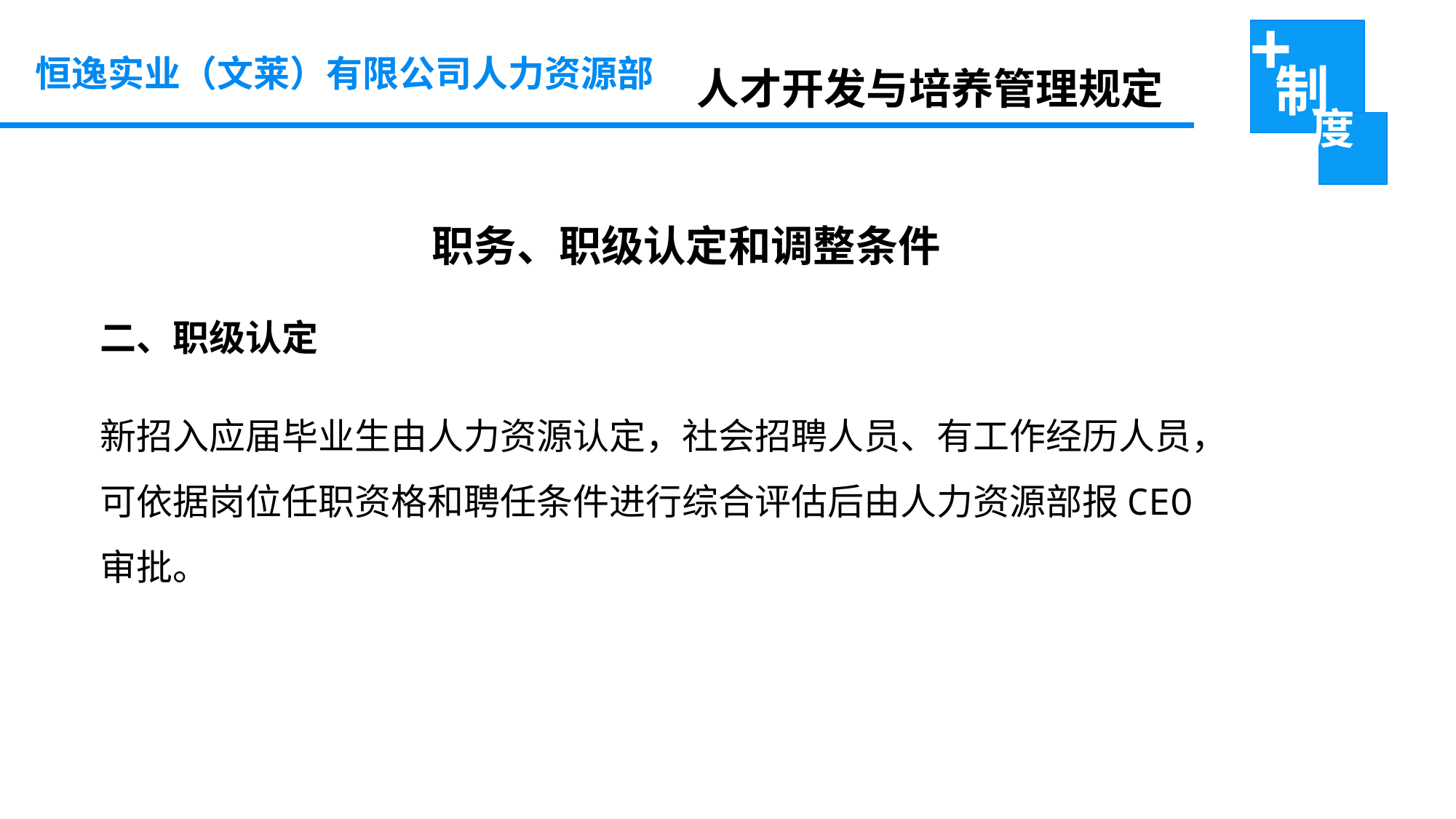

恒逸实业（文莱）有限公司人力资源部
人才开发与培养管理规定
职务、职级认定和调整条件

二、职级认定
新招入应届毕业生由人力资源认定，社会招聘人员、有工作经历人员，可依据岗位任职资格和聘任条件进行综合评估后由人力资源部报CEO审批。